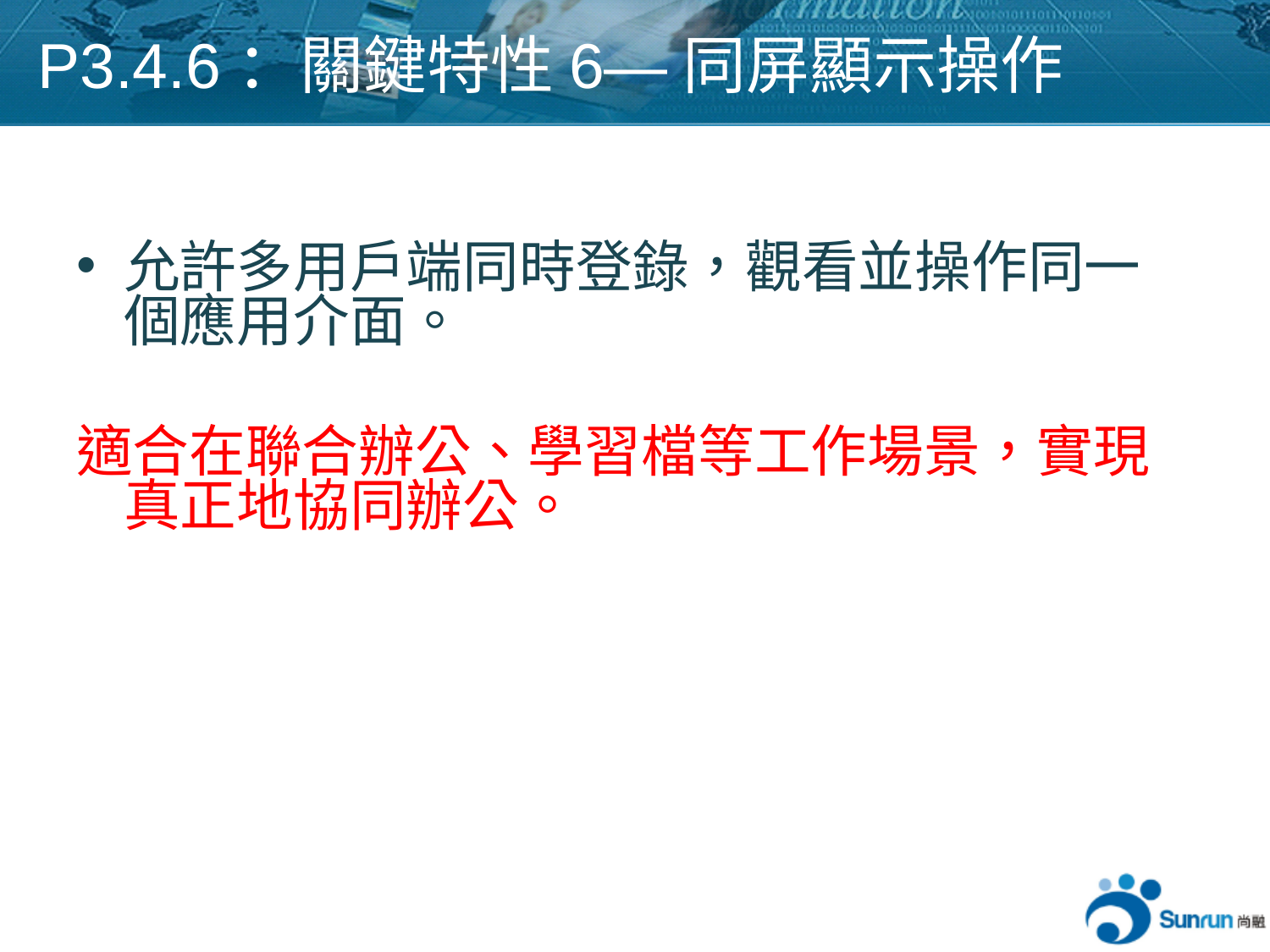

P3.4.6：關鍵特性6—同屏顯示操作

允許多用戶端同時登錄，觀看並操作同一個應用介面。

適合在聯合辦公、學習檔等工作場景，實現真正地協同辦公。